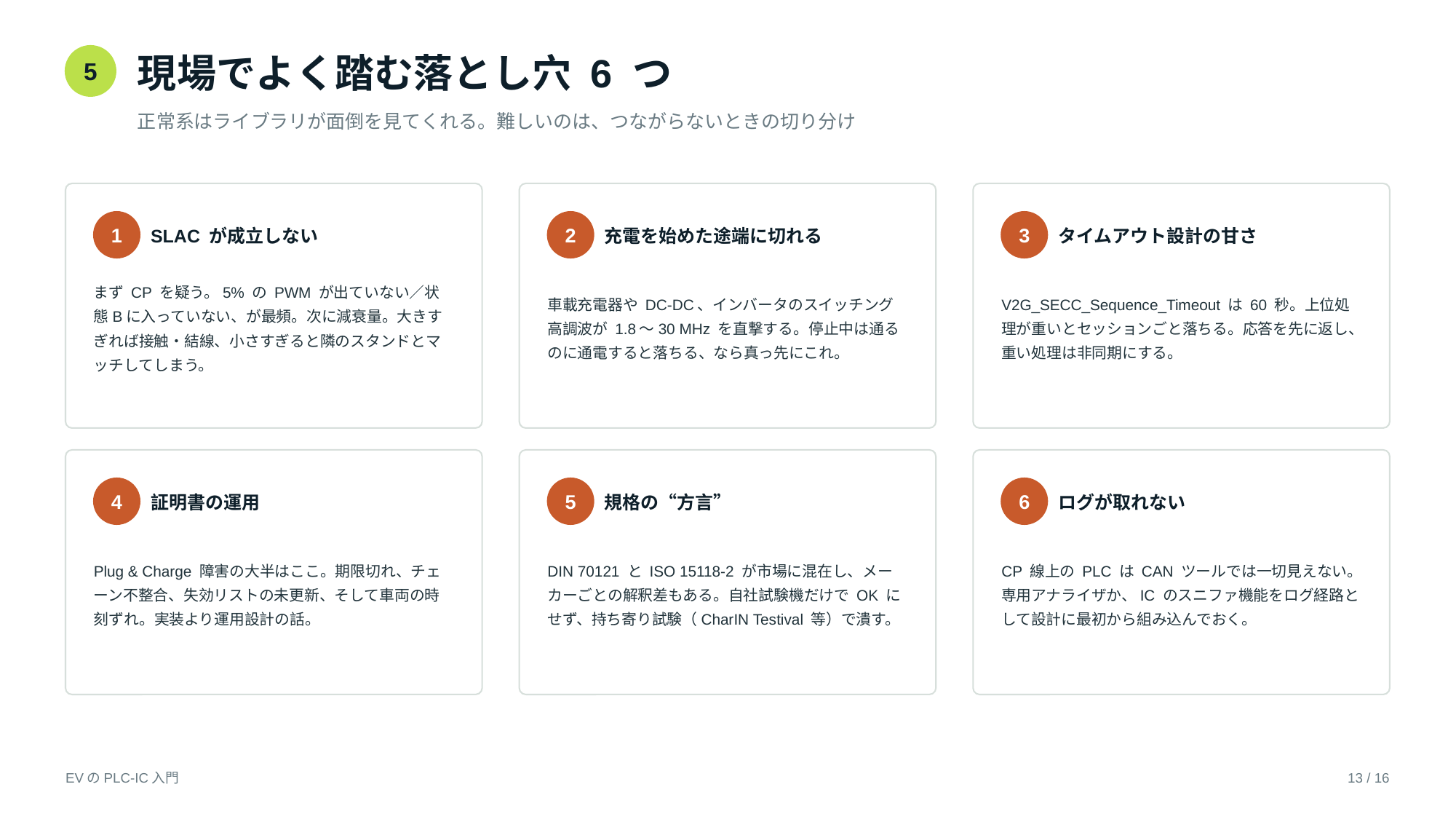

現場でよく踏む落とし穴 6 つ

5
正常系はライブラリが面倒を見てくれる。難しいのは、つながらないときの切り分け

SLAC が成立しない
充電を始めた途端に切れる
タイムアウト設計の甘さ

1

2

3
まず CP を疑う。5% の PWM が出ていない／状態Bに入っていない、が最頻。次に減衰量。大きすぎれば接触・結線、小さすぎると隣のスタンドとマッチしてしまう。
車載充電器や DC-DC、インバータのスイッチング高調波が 1.8〜30 MHz を直撃する。停止中は通るのに通電すると落ちる、なら真っ先にこれ。
V2G_SECC_Sequence_Timeout は 60 秒。上位処理が重いとセッションごと落ちる。応答を先に返し、重い処理は非同期にする。

証明書の運用
規格の“方言”
ログが取れない

4

5

6
Plug & Charge 障害の大半はここ。期限切れ、チェーン不整合、失効リストの未更新、そして車両の時刻ずれ。実装より運用設計の話。
DIN 70121 と ISO 15118-2 が市場に混在し、メーカーごとの解釈差もある。自社試験機だけで OK にせず、持ち寄り試験（CharIN Testival 等）で潰す。
CP 線上の PLC は CAN ツールでは一切見えない。専用アナライザか、IC のスニファ機能をログ経路として設計に最初から組み込んでおく。
EVのPLC-IC入門
13 / 16